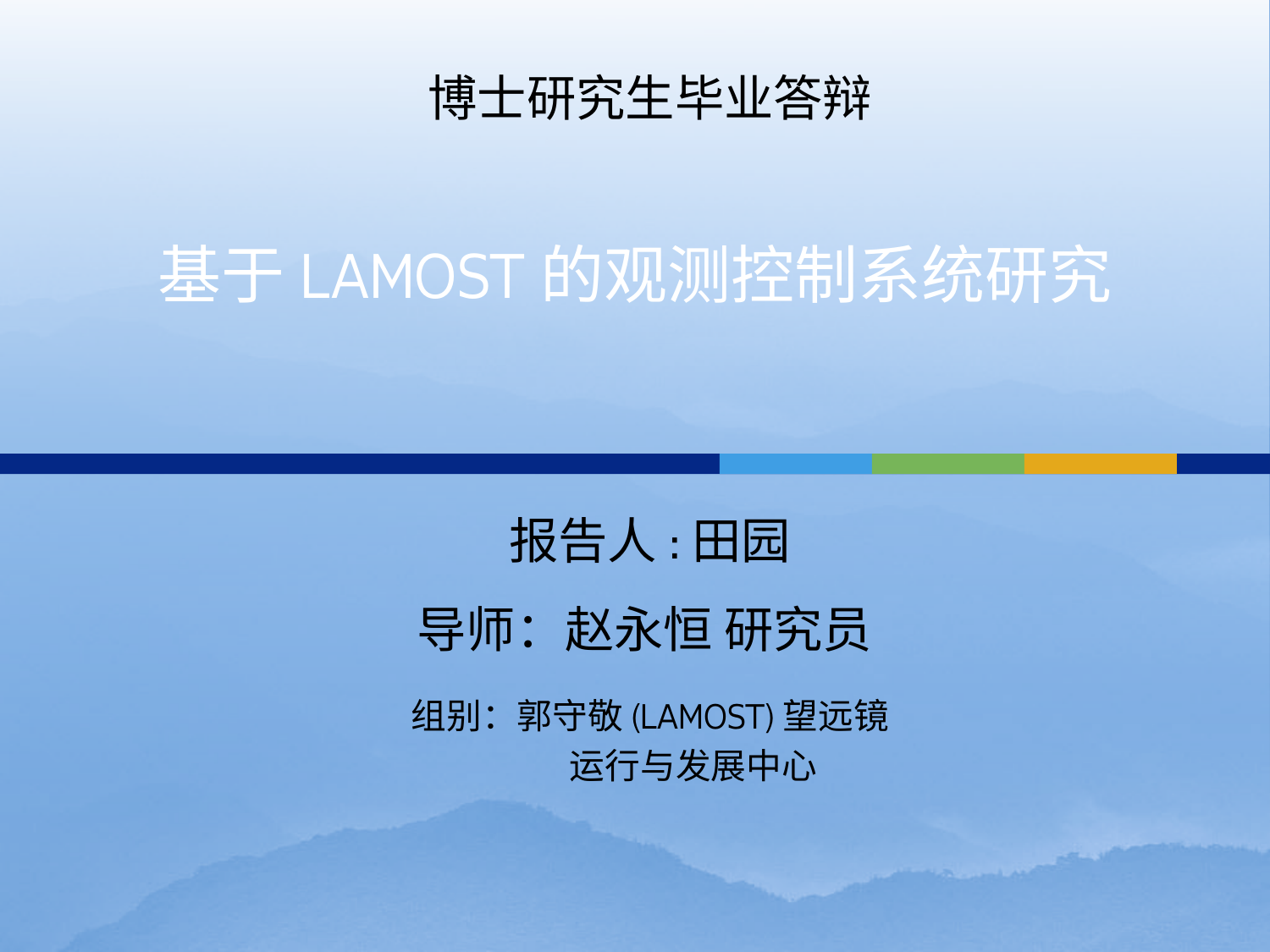

博士研究生毕业答辩
# 基于LAMOST的观测控制系统研究

报告人:田园

导师：赵永恒 研究员

组别：郭守敬(LAMOST)望远镜
          运行与发展中心